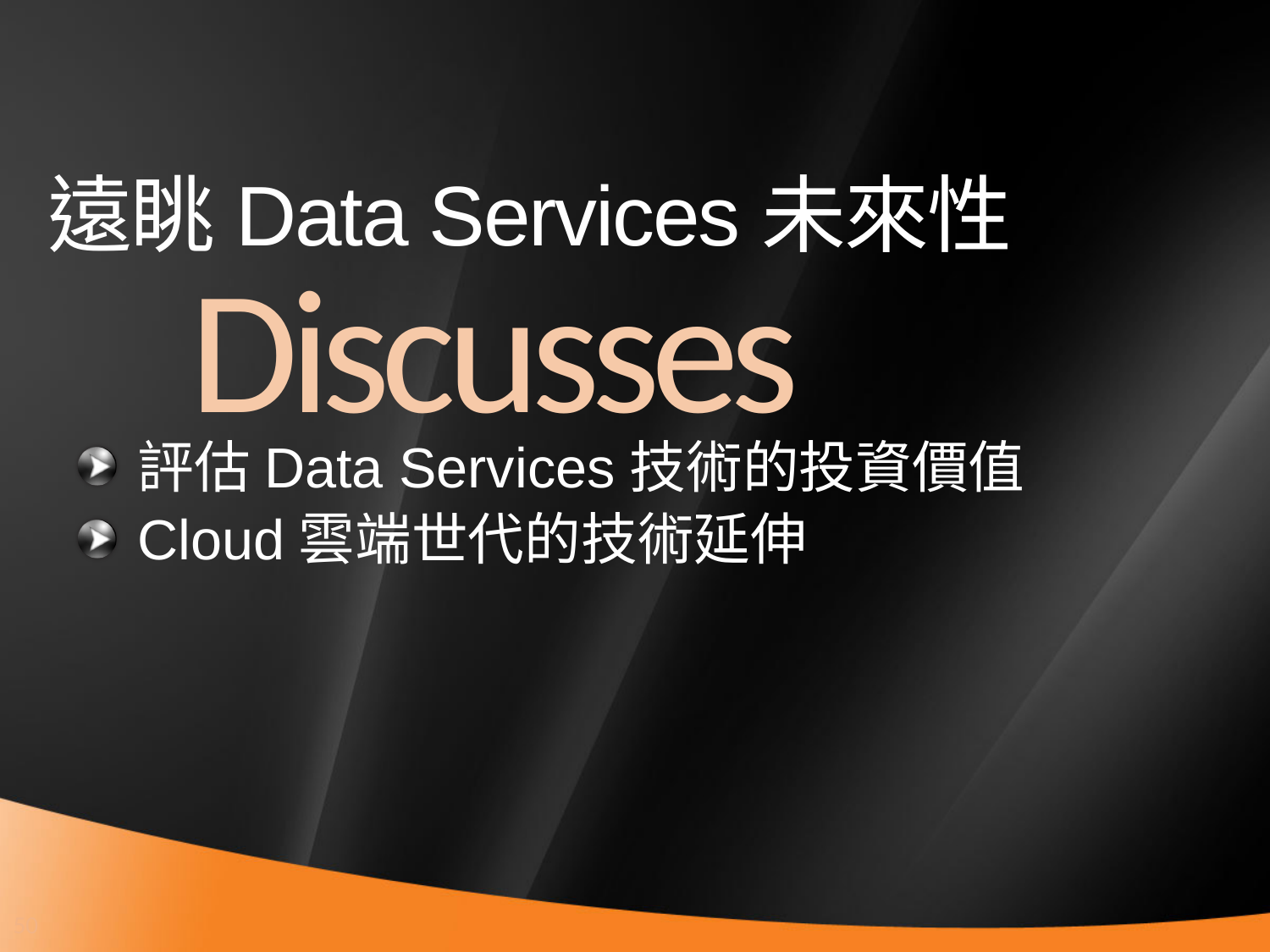

# 遠眺Data Services未來性
Discusses
評估Data Services技術的投資價值
Cloud雲端世代的技術延伸